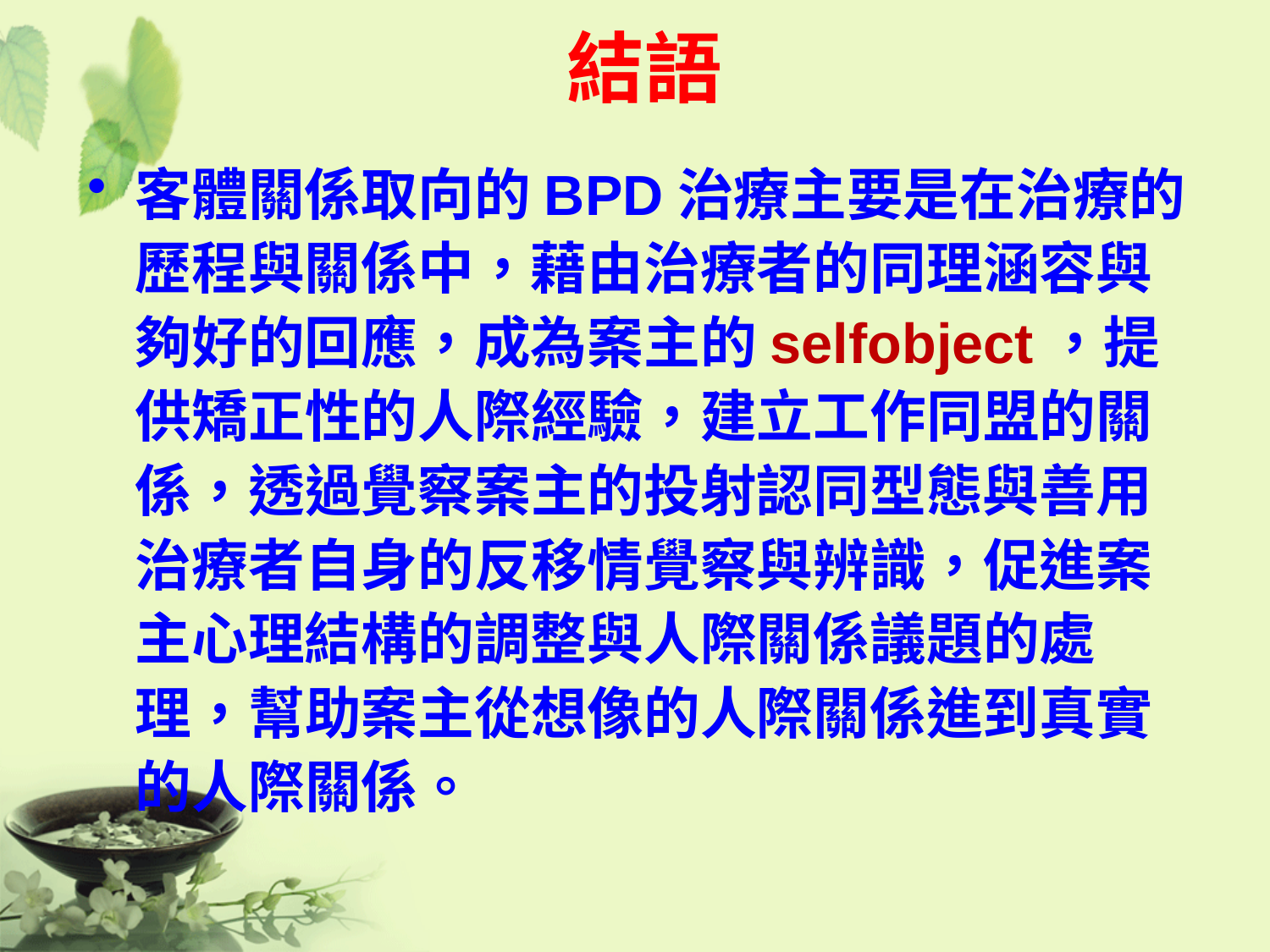

# 結語
客體關係取向的BPD治療主要是在治療的歷程與關係中，藉由治療者的同理涵容與夠好的回應，成為案主的selfobject，提供矯正性的人際經驗，建立工作同盟的關係，透過覺察案主的投射認同型態與善用治療者自身的反移情覺察與辨識，促進案主心理結構的調整與人際關係議題的處理，幫助案主從想像的人際關係進到真實的人際關係。